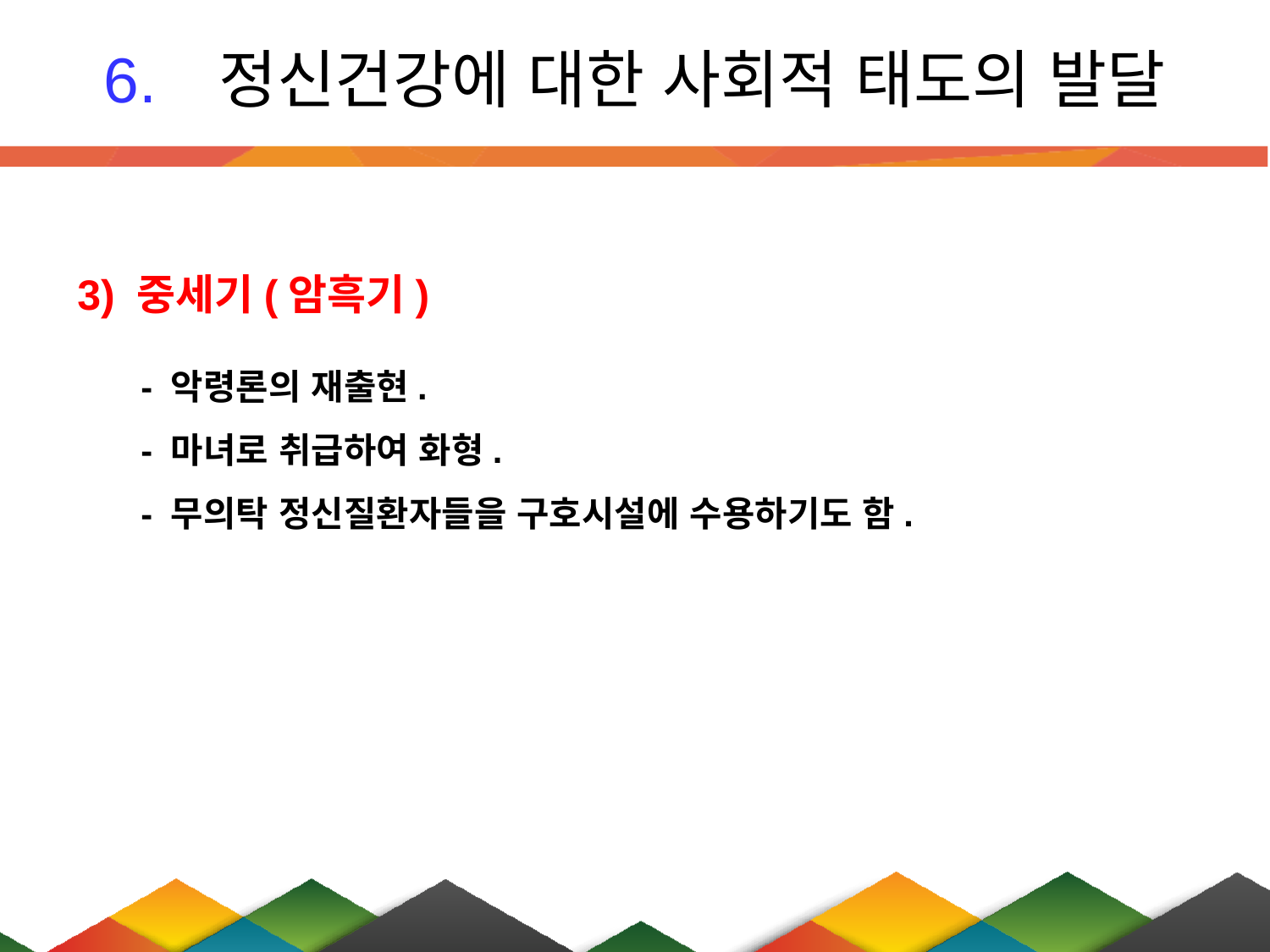

# 정신건강에 대한 사회적 태도의 발달
3) 중세기(암흑기)

- 악령론의 재출현.
- 마녀로 취급하여 화형.
- 무의탁 정신질환자들을 구호시설에 수용하기도 함.